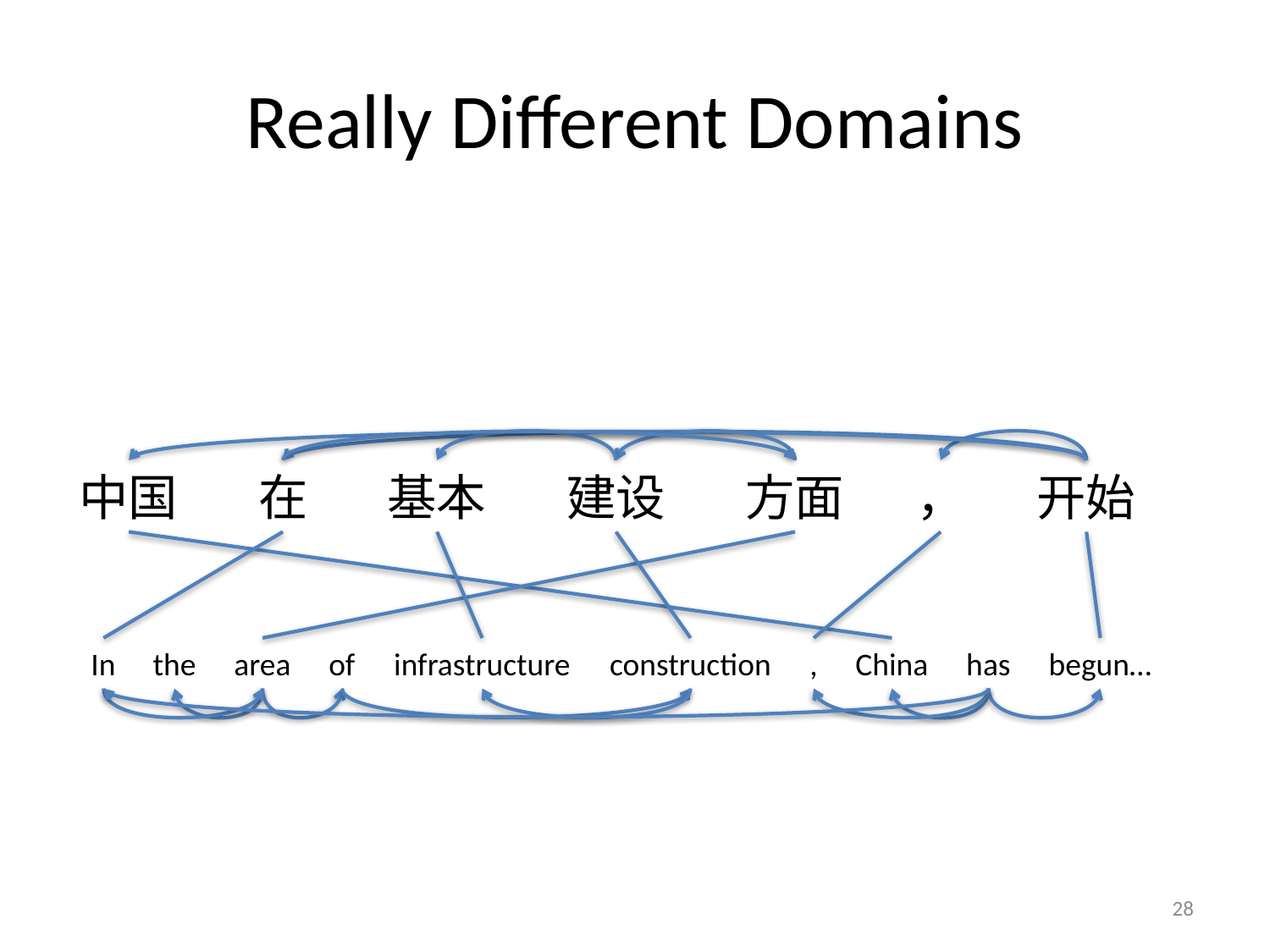

# Really Different Domains
中国
在
基本
建设
方面
，
开始
In
the
area
of
infrastructure
construction
,
China
has
begun…
28